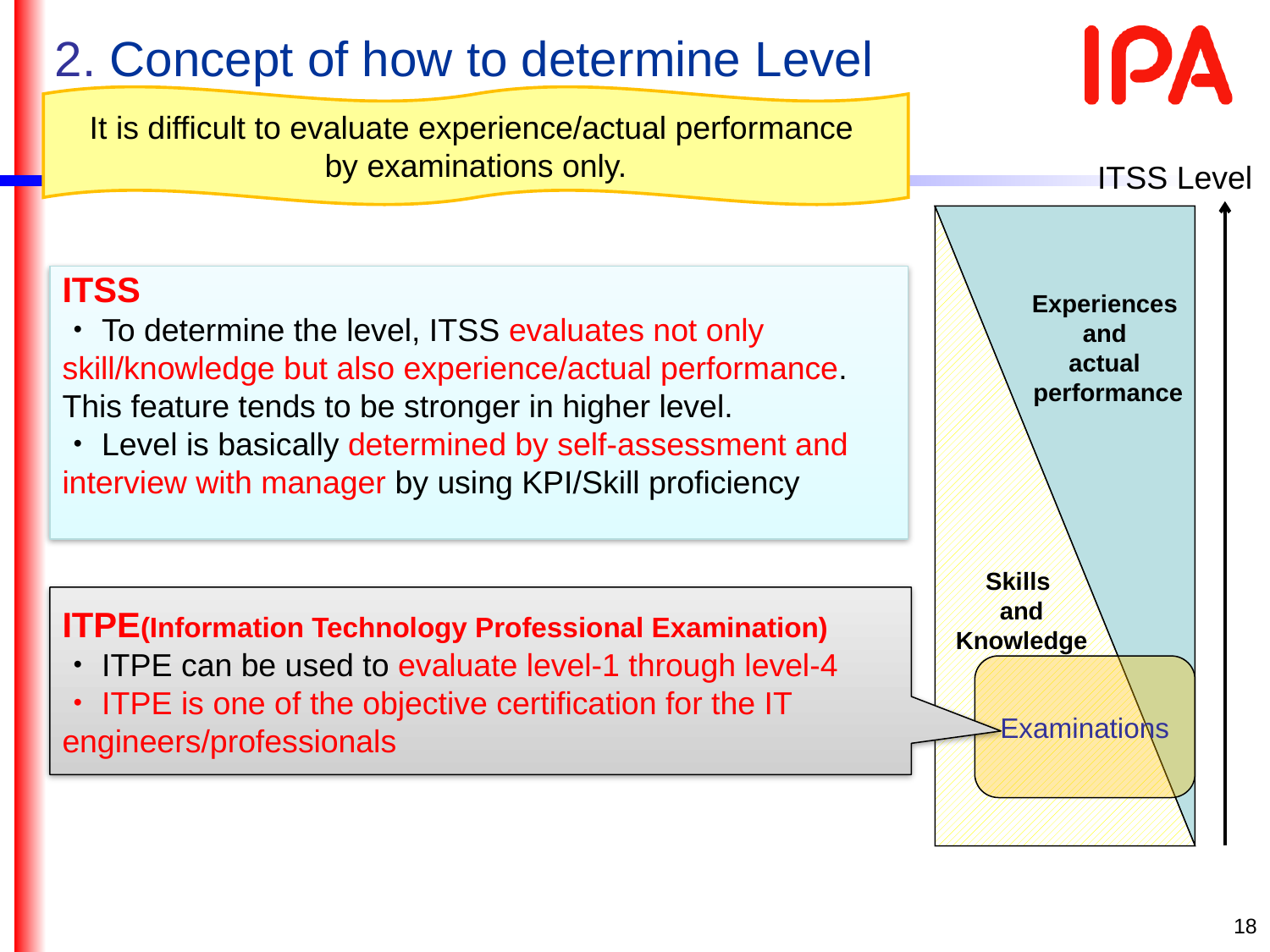

2. Concept of how to determine Level
It is difficult to evaluate experience/actual performance
by examinations only.
ITSS Level
Experiences
and
actual
performance

Skills
and
Knowledge

ITSS
・To determine the level, ITSS evaluates not only skill/knowledge but also experience/actual performance. This feature tends to be stronger in higher level.
・Level is basically determined by self-assessment and interview with manager by using KPI/Skill proficiency

ITPE(Information Technology Professional Examination)
・ITPE can be used to evaluate level-1 through level-4
・ITPE is one of the objective certification for the IT engineers/professionals
Examinations
18